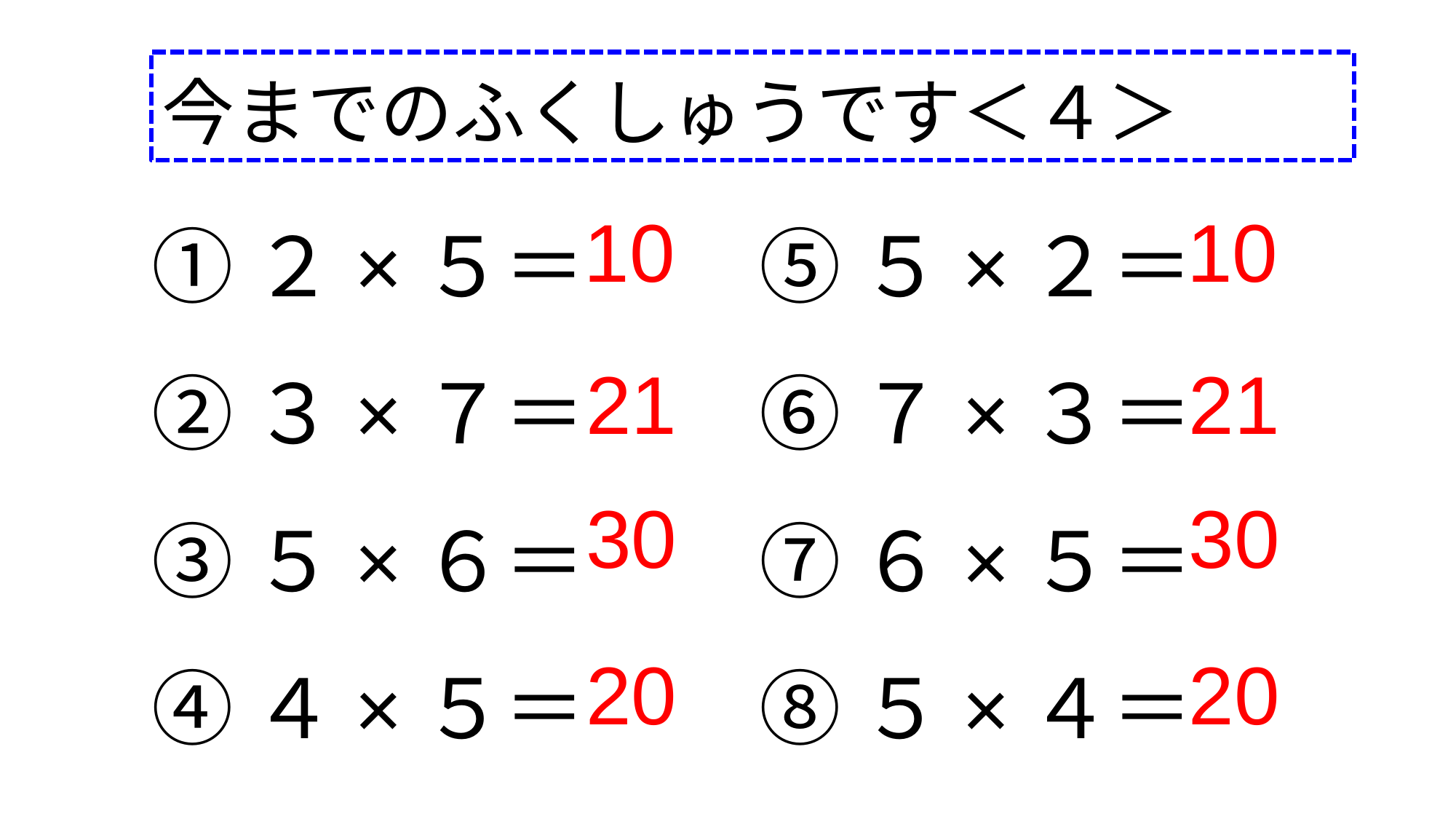

今までのふくしゅうです＜４＞
①２×５＝
②３×７＝
③５×６＝
④４×５＝
⑤５×２＝
⑥７×３＝
⑦６×５＝
⑧５×４＝
10
10
21
21
30
30
20
20